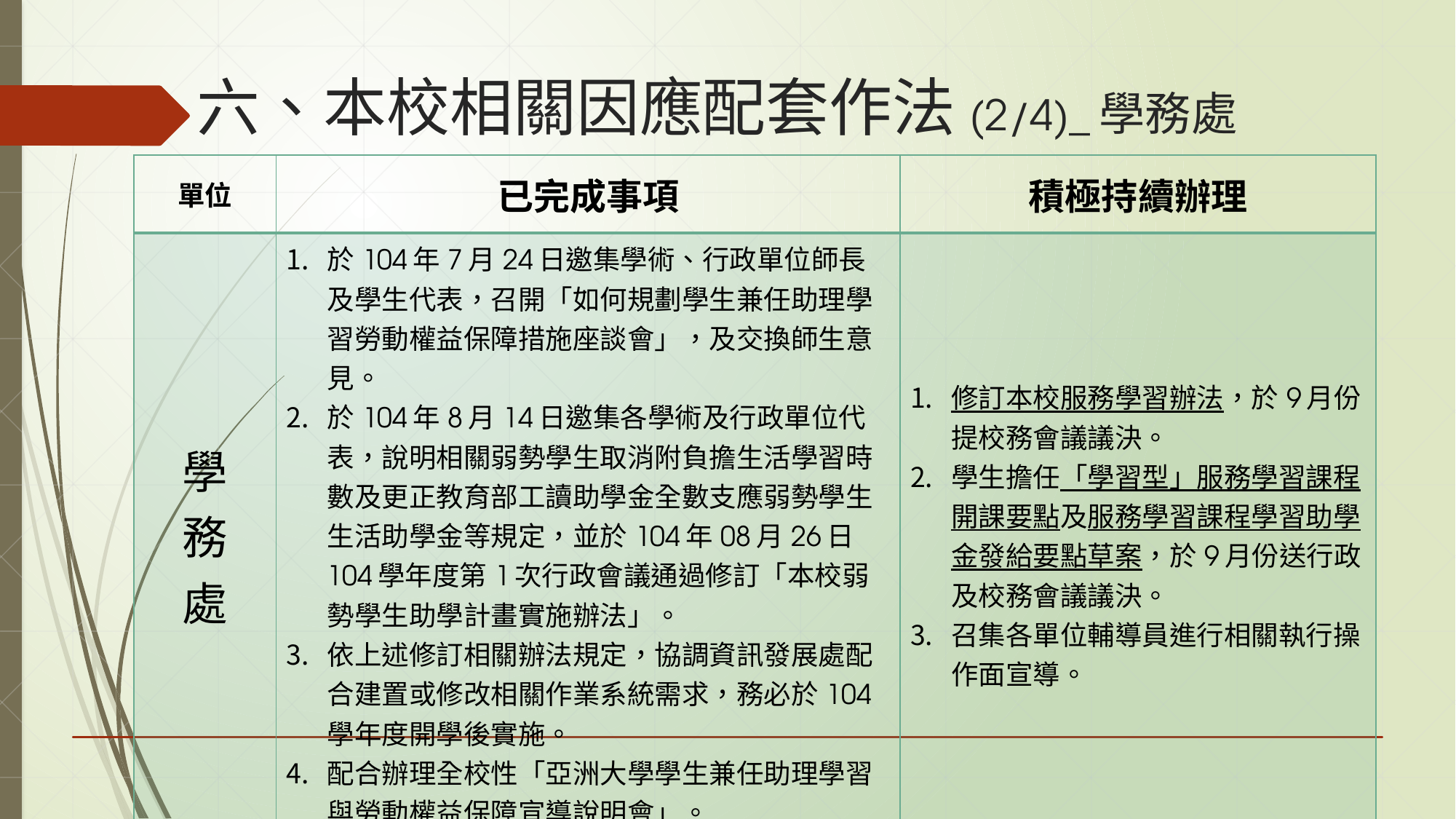

六、本校相關因應配套作法(2/4)_學務處
| 單位 | 已完成事項 | 積極持續辦理 |
| --- | --- | --- |
| 學 務 處 | 於104年7月24日邀集學術、行政單位師長及學生代表，召開「如何規劃學生兼任助理學習勞動權益保障措施座談會」，及交換師生意見。 於104年8月14日邀集各學術及行政單位代表，說明相關弱勢學生取消附負擔生活學習時數及更正教育部工讀助學金全數支應弱勢學生生活助學金等規定，並於104年08月26日104學年度第1次行政會議通過修訂「本校弱勢學生助學計畫實施辦法」。 依上述修訂相關辦法規定，協調資訊發展處配合建置或修改相關作業系統需求，務必於104學年度開學後實施。 配合辦理全校性「亞洲大學學生兼任助理學習與勞動權益保障宣導說明會」。 | 修訂本校服務學習辦法，於9月份提校務會議議決。 學生擔任「學習型」服務學習課程開課要點及服務學習課程學習助學金發給要點草案，於9月份送行政及校務會議議決。 召集各單位輔導員進行相關執行操作面宣導。 |